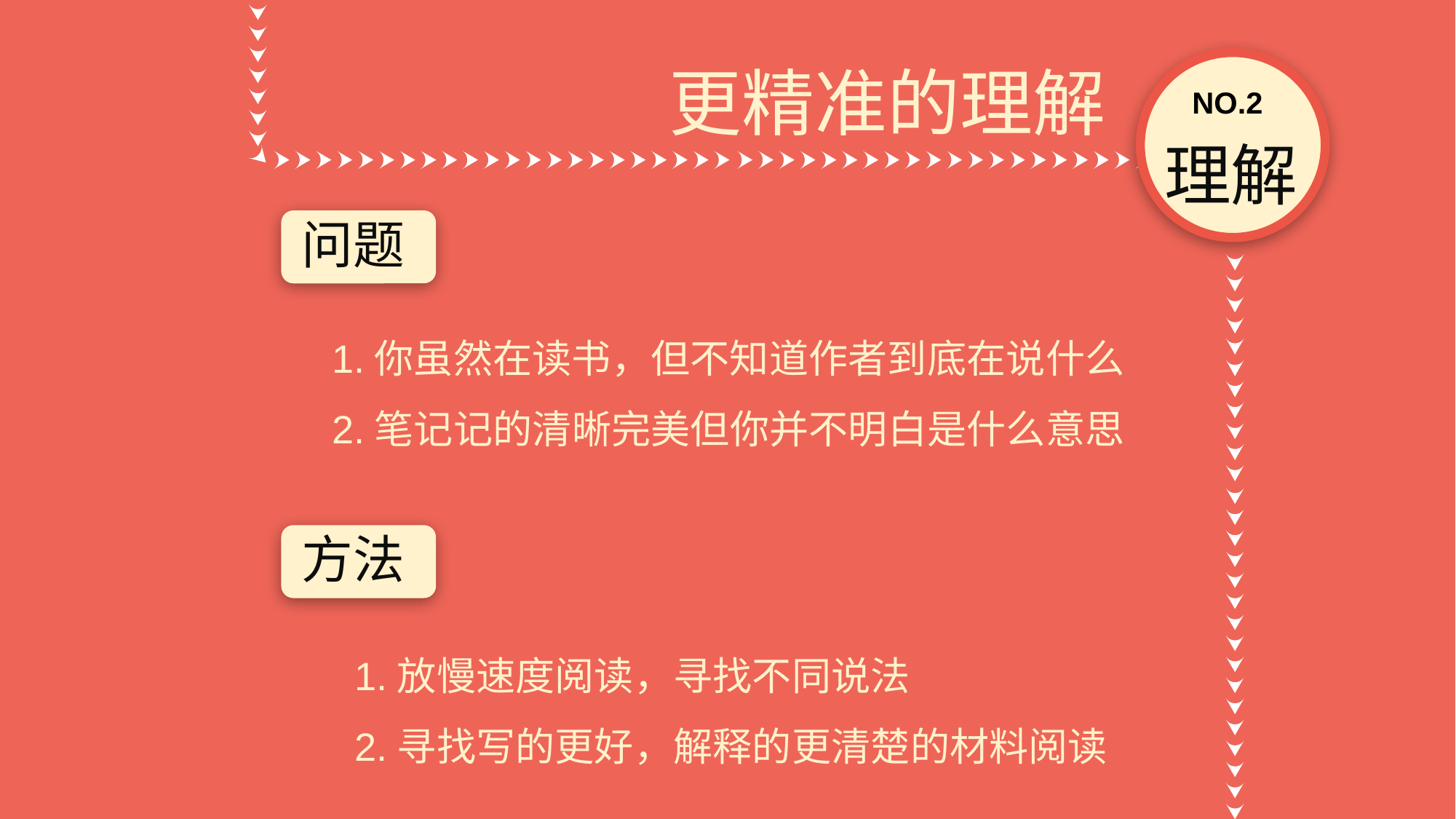

更精准的理解

NO.2
理解

问题

1.你虽然在读书，但不知道作者到底在说什么
2.笔记记的清晰完美但你并不明白是什么意思

方法

1.放慢速度阅读，寻找不同说法
2.寻找写的更好，解释的更清楚的材料阅读